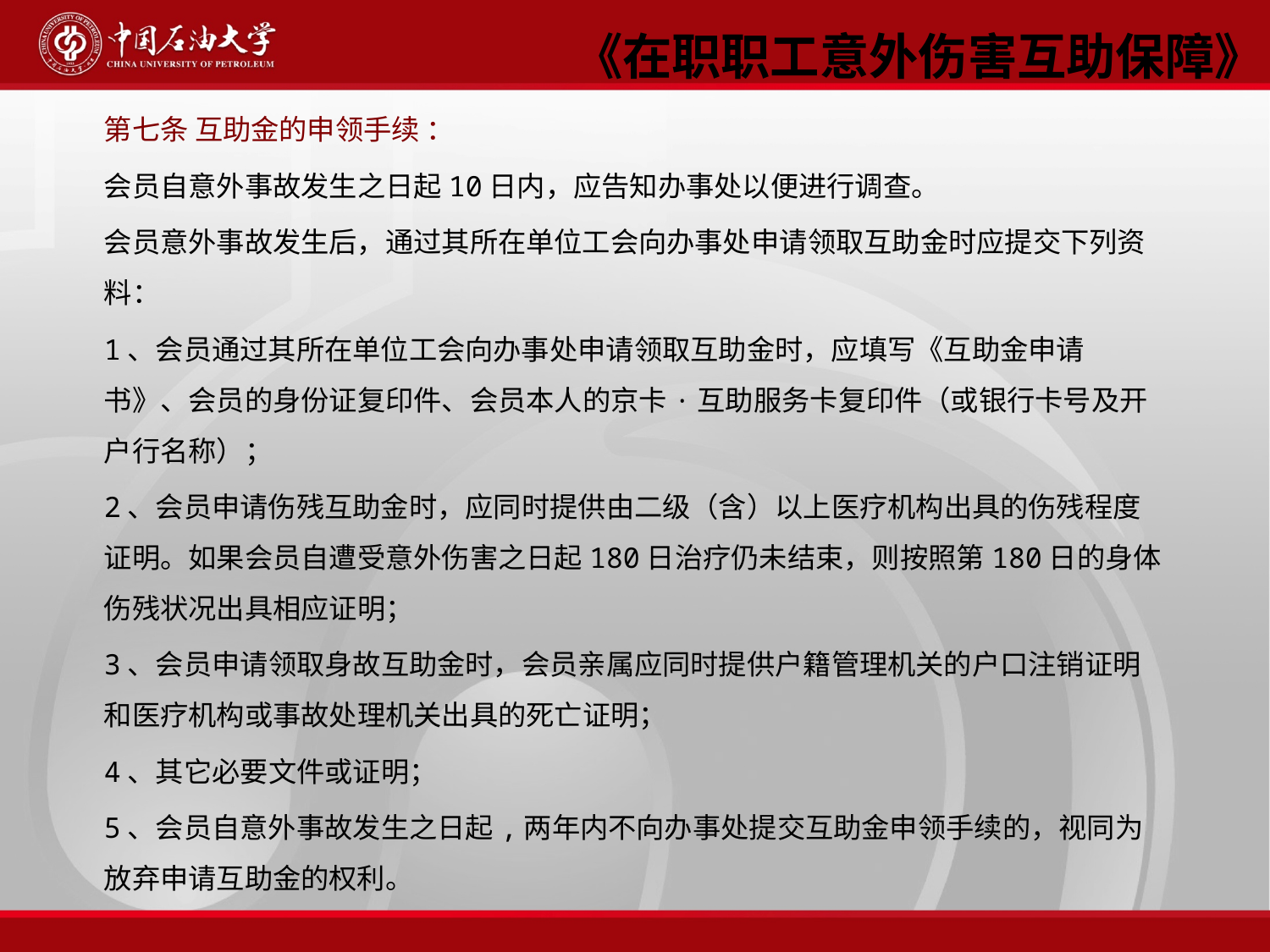

《在职职工意外伤害互助保障》
第七条 互助金的申领手续 ：
会员自意外事故发生之日起10日内，应告知办事处以便进行调查。
会员意外事故发生后，通过其所在单位工会向办事处申请领取互助金时应提交下列资料：
1、会员通过其所在单位工会向办事处申请领取互助金时，应填写《互助金申请书》、会员的身份证复印件、会员本人的京卡·互助服务卡复印件（或银行卡号及开户行名称）；
2、会员申请伤残互助金时，应同时提供由二级（含）以上医疗机构出具的伤残程度证明。如果会员自遭受意外伤害之日起180日治疗仍未结束，则按照第180日的身体伤残状况出具相应证明；
3、会员申请领取身故互助金时，会员亲属应同时提供户籍管理机关的户口注销证明和医疗机构或事故处理机关出具的死亡证明；
4、其它必要文件或证明；
5、会员自意外事故发生之日起,两年内不向办事处提交互助金申领手续的，视同为放弃申请互助金的权利。